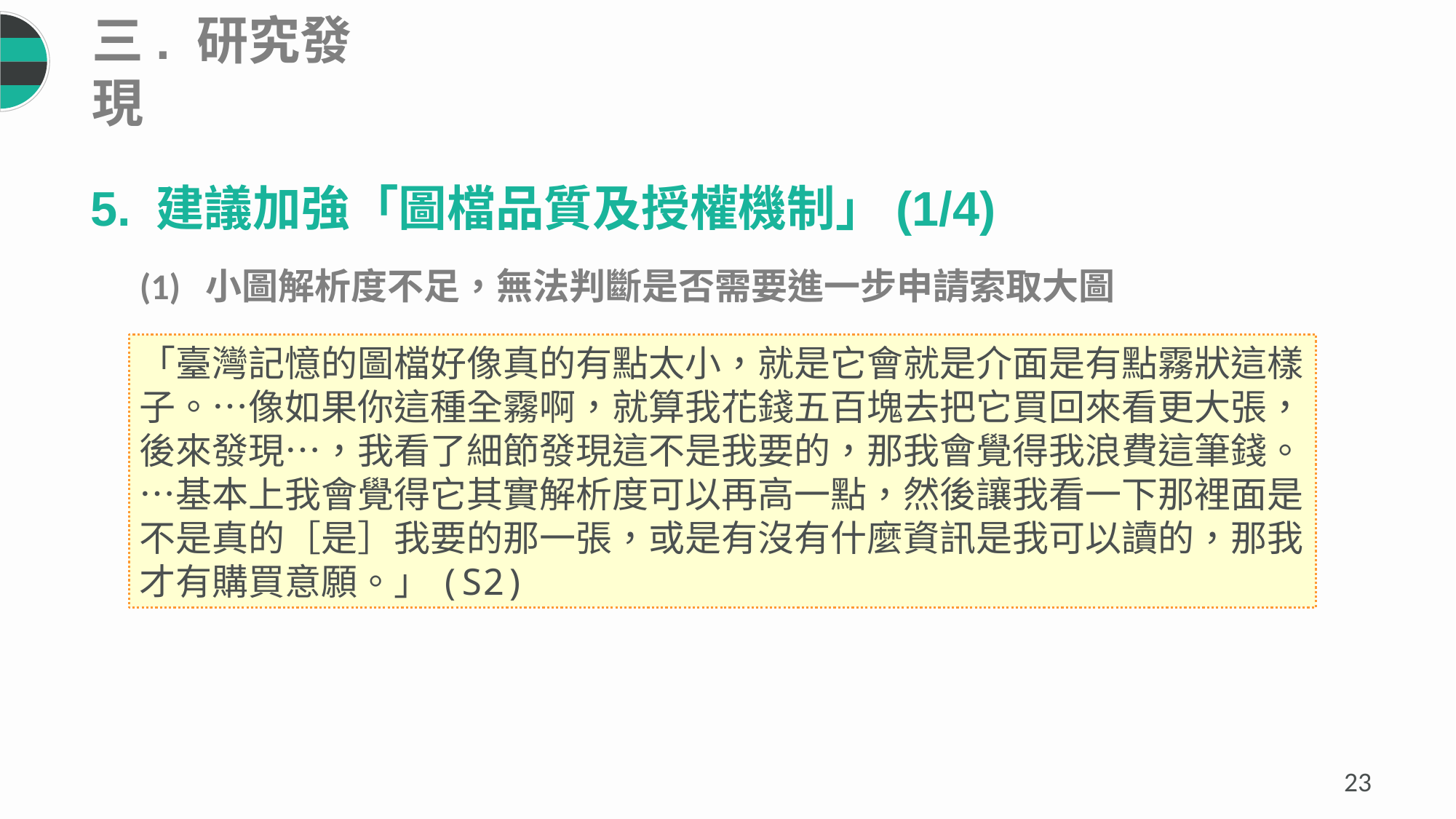

三. 研究發現
5. 建議加強「圖檔品質及授權機制」(1/4)
(1)  小圖解析度不足，無法判斷是否需要進一步申請索取大圖
「臺灣記憶的圖檔好像真的有點太小，就是它會就是介面是有點霧狀這樣子。…像如果你這種全霧啊，就算我花錢五百塊去把它買回來看更大張，後來發現…，我看了細節發現這不是我要的，那我會覺得我浪費這筆錢。…基本上我會覺得它其實解析度可以再高一點，然後讓我看一下那裡面是不是真的［是］我要的那一張，或是有沒有什麼資訊是我可以讀的，那我才有購買意願。」(S2)
23